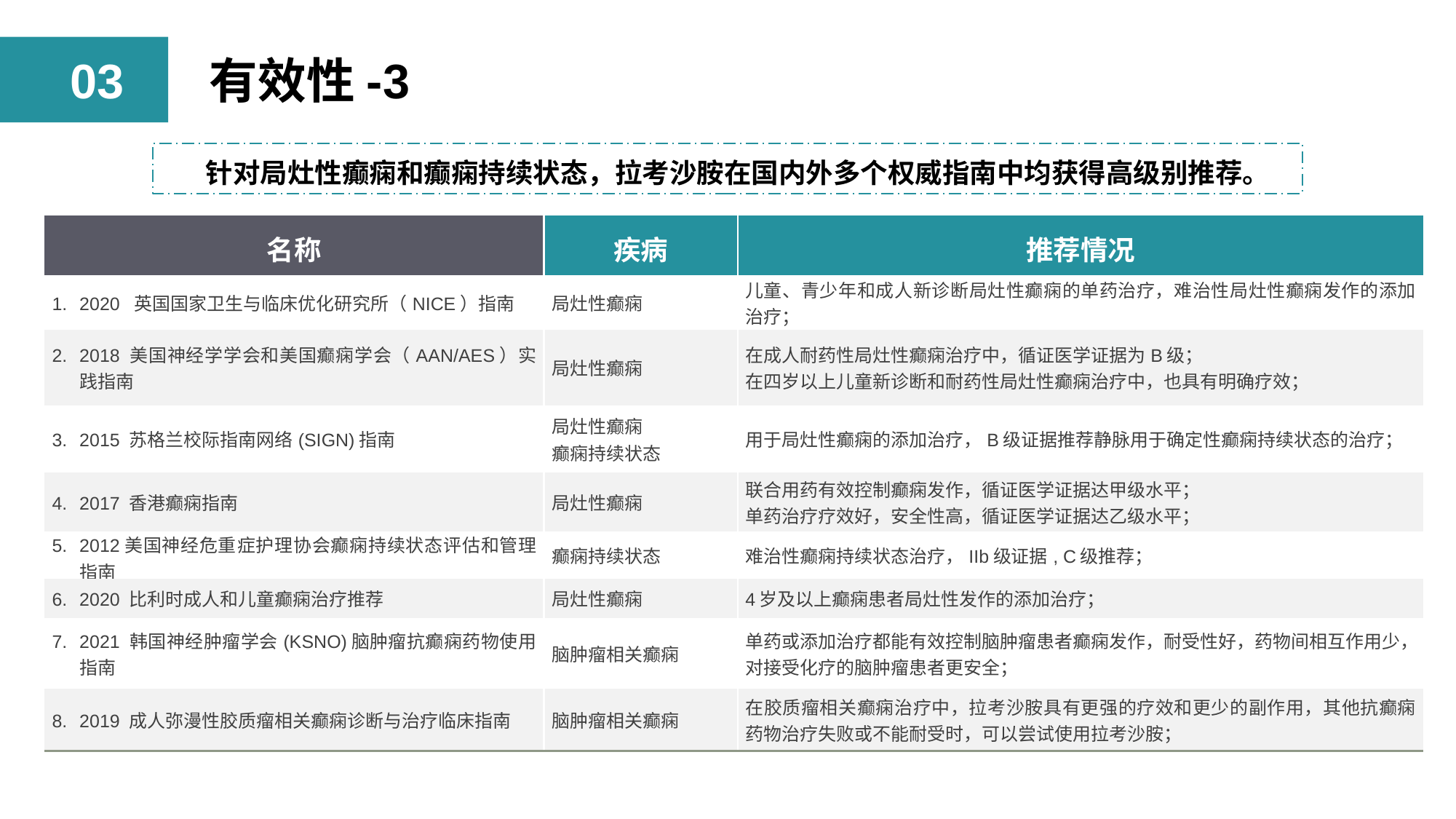

03
有效性-3
      针对局灶性癫痫和癫痫持续状态，拉考沙胺在国内外多个权威指南中均获得高级别推荐。
| 名称 | 疾病 | 推荐情况 |
| --- | --- | --- |
| 2020 英国国家卫生与临床优化研究所（NICE）指南 | 局灶性癫痫 | 儿童、青少年和成人新诊断局灶性癫痫的单药治疗，难治性局灶性癫痫发作的添加治疗； |
| 2018 美国神经学学会和美国癫痫学会（AAN/AES）实践指南 | 局灶性癫痫 | 在成人耐药性局灶性癫痫治疗中，循证医学证据为B级； 在四岁以上儿童新诊断和耐药性局灶性癫痫治疗中，也具有明确疗效； |
| 2015 苏格兰校际指南网络(SIGN)指南 | 局灶性癫痫 癫痫持续状态 | 用于局灶性癫痫的添加治疗，B级证据推荐静脉用于确定性癫痫持续状态的治疗； |
| 2017 香港癫痫指南 | 局灶性癫痫 | 联合用药有效控制癫痫发作，循证医学证据达甲级水平； 单药治疗疗效好，安全性高，循证医学证据达乙级水平； |
| 2012美国神经危重症护理协会癫痫持续状态评估和管理指南 | 癫痫持续状态 | 难治性癫痫持续状态治疗，IIb级证据, C级推荐； |
| 2020 比利时成人和儿童癫痫治疗推荐 | 局灶性癫痫 | 4岁及以上癫痫患者局灶性发作的添加治疗； |
| 2021 韩国神经肿瘤学会(KSNO)脑肿瘤抗癫痫药物使用指南 | 脑肿瘤相关癫痫 | 单药或添加治疗都能有效控制脑肿瘤患者癫痫发作，耐受性好，药物间相互作用少，对接受化疗的脑肿瘤患者更安全； |
| 2019 成人弥漫性胶质瘤相关癫痫诊断与治疗临床指南 | 脑肿瘤相关癫痫 | 在胶质瘤相关癫痫治疗中，拉考沙胺具有更强的疗效和更少的副作用，其他抗癫痫药物治疗失败或不能耐受时，可以尝试使用拉考沙胺； |